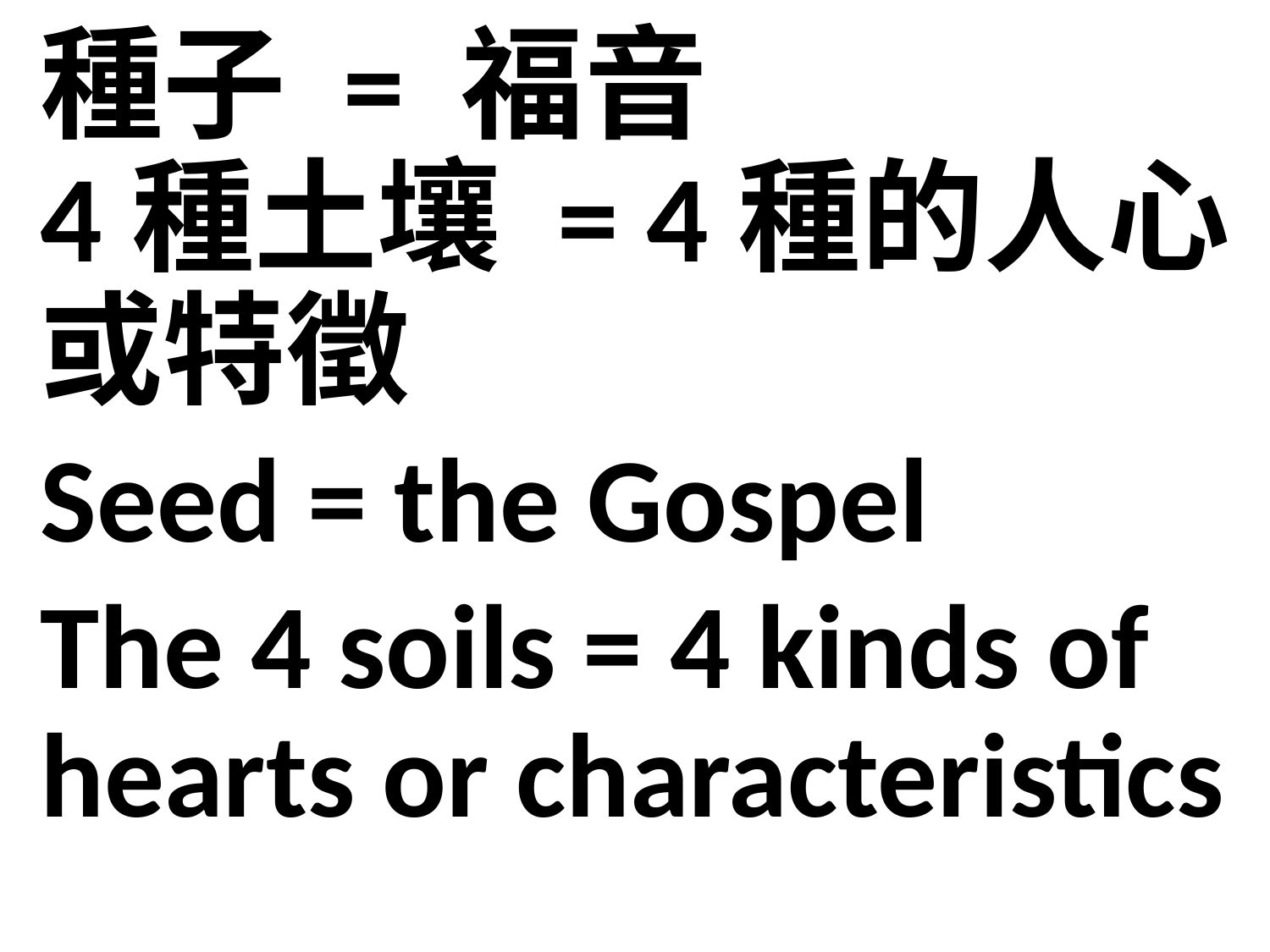

種子 = 福音
4種土壤 = 4種的人心或特徵
Seed = the Gospel
The 4 soils = 4 kinds of hearts or characteristics